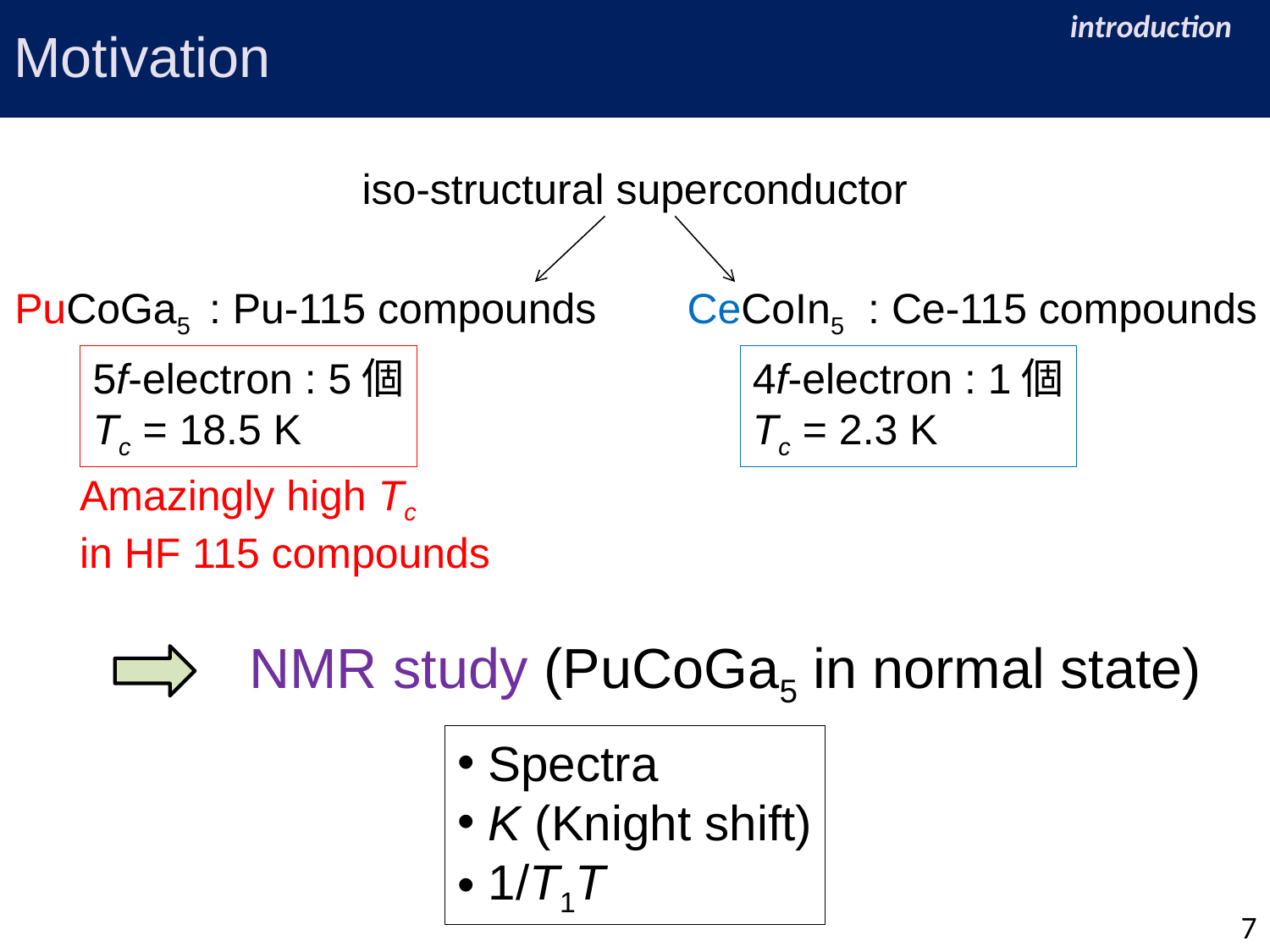

introduction
Motivation
iso-structural superconductor
PuCoGa5  : Pu-115 compounds

CeCoIn5  : Ce-115 compounds
5f-electron : 5個
Tc = 18.5 K
4f-electron : 1個
Tc = 2.3 K
Amazingly high Tc
in HF 115 compounds
NMR study (PuCoGa5 in normal state)

 Spectra
 K (Knight shift)
 1/T1T

7